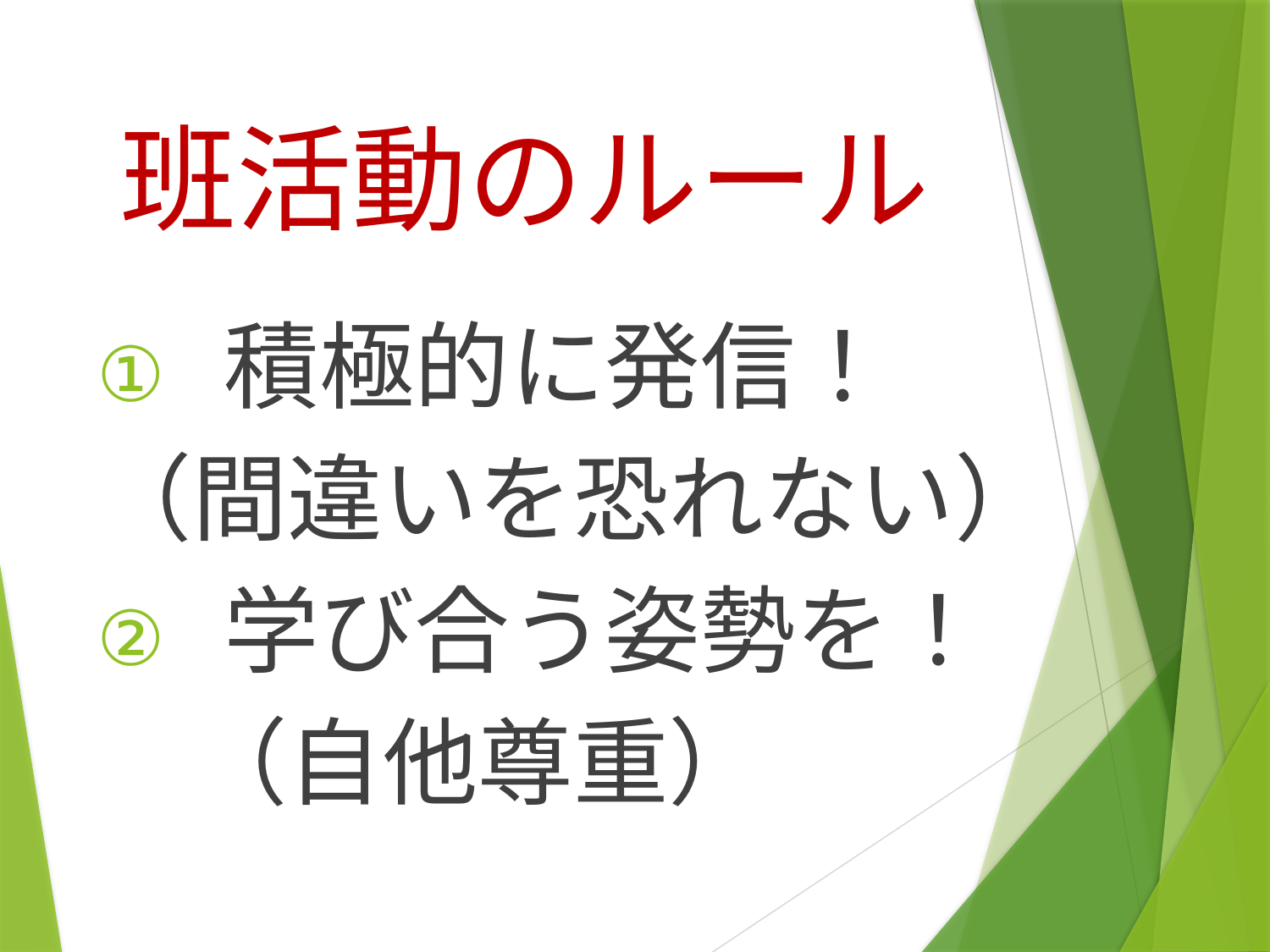

# 班活動のルール
積極的に発信！
（間違いを恐れない）
学び合う姿勢を！
　（自他尊重）